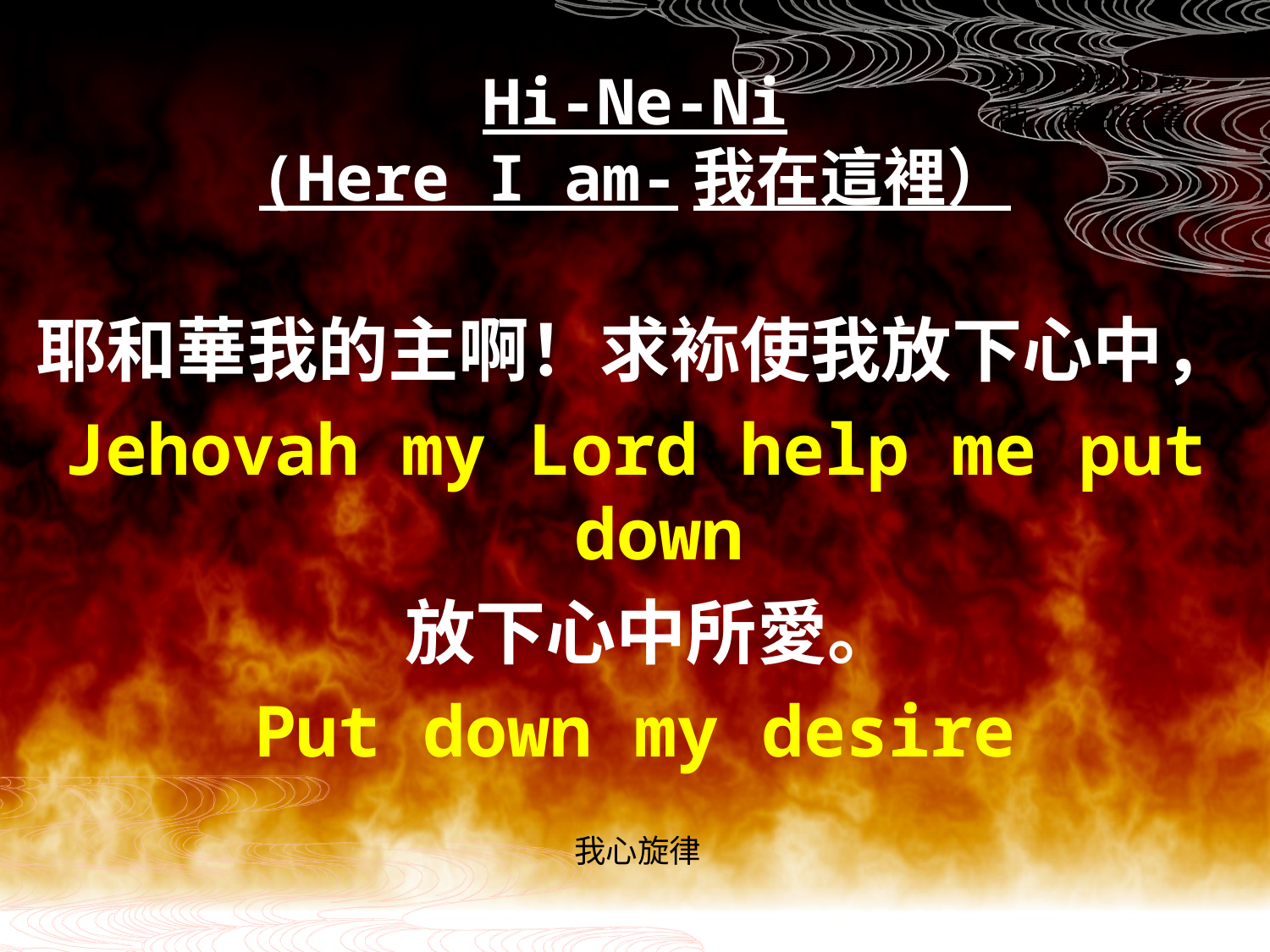

詞：潘劉玉霞
曲：葉邵家菁
# Hi-Ne-Ni (Here I am-我在這裡）

耶和華我的主啊！求袮使我放下心中，
Jehovah my Lord help me put down
 放下心中所愛。
Put down my desire

我心旋律